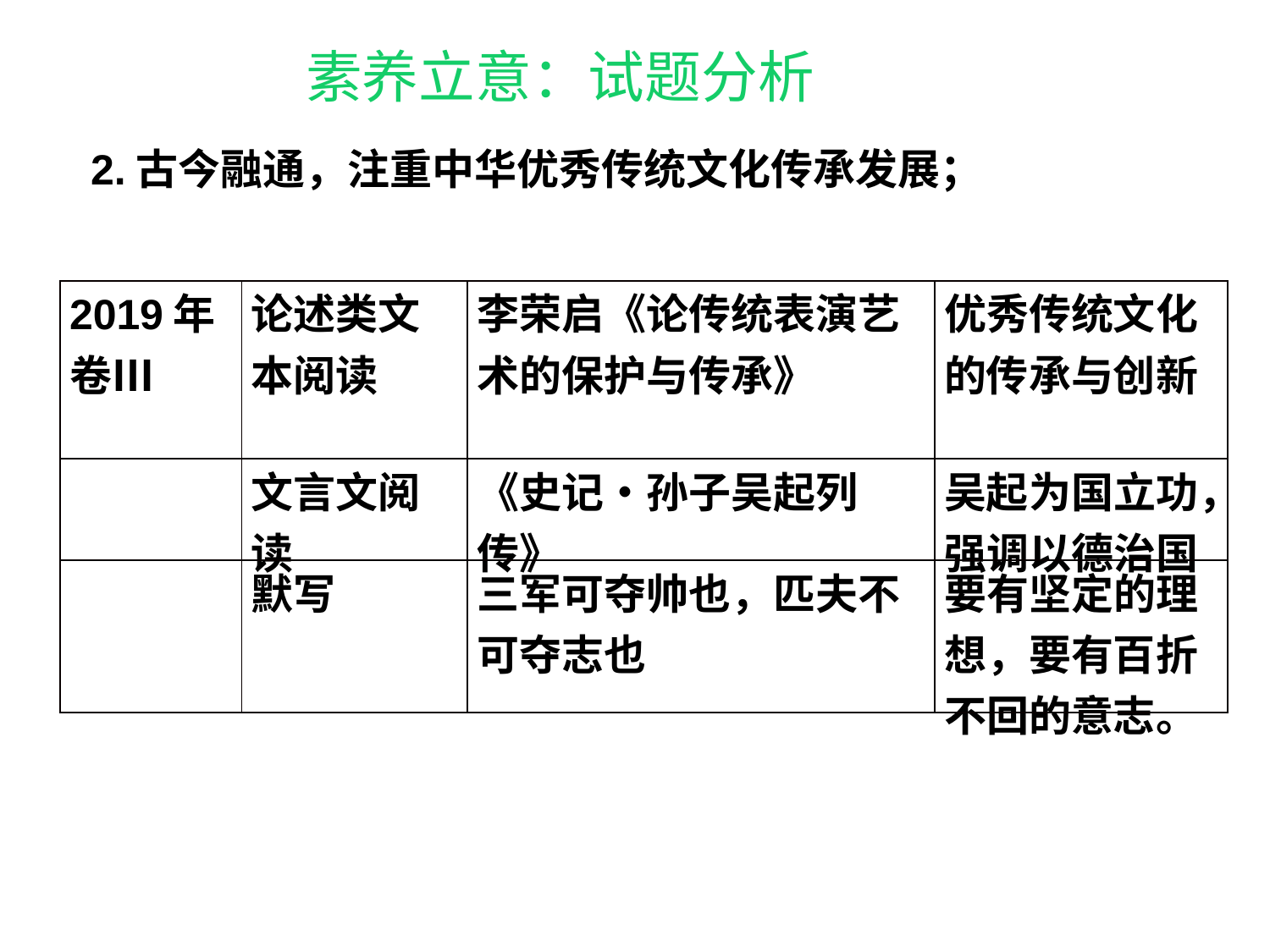

素养立意：试题分析
2.古今融通，注重中华优秀传统文化传承发展；
| 2019年卷Ⅲ | 论述类文本阅读 | 李荣启《论传统表演艺术的保护与传承》 | 优秀传统文化的传承与创新 |
| --- | --- | --- | --- |
|  | 文言文阅读 | 《史记・孙子吴起列传》 | 吴起为国立功，强调以德治国 |
|  | 默写 | 三军可夺帅也，匹夫不可夺志也 | 要有坚定的理想，要有百折不回的意志。 |